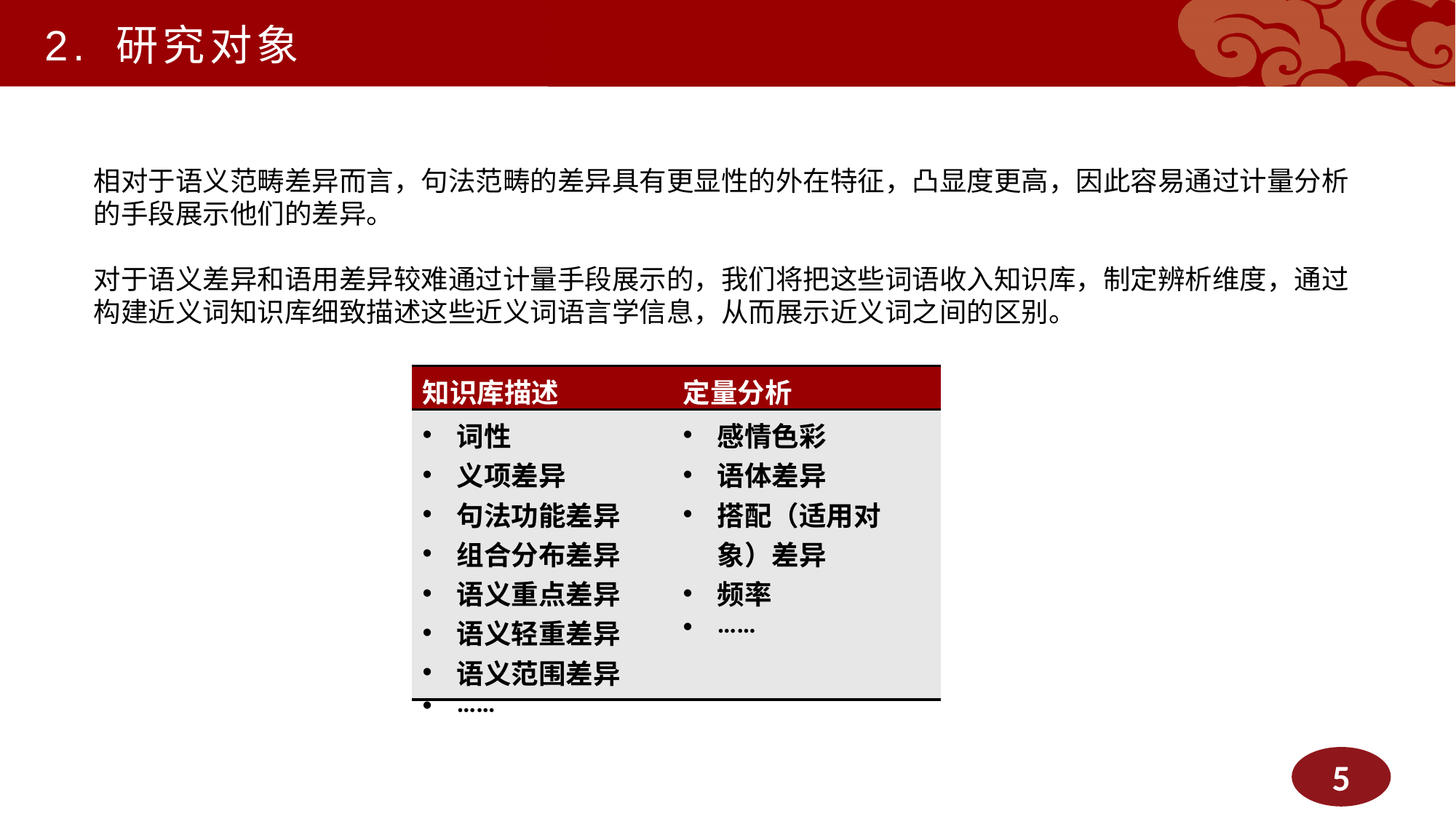

2. 研究对象

相对于语义范畴差异而言，句法范畴的差异具有更显性的外在特征，凸显度更高，因此容易通过计量分析的手段展示他们的差异。

对于语义差异和语用差异较难通过计量手段展示的，我们将把这些词语收入知识库，制定辨析维度，通过构建近义词知识库细致描述这些近义词语言学信息，从而展示近义词之间的区别。

| 知识库描述 | 定量分析 |
| --- | --- |
| 词性 义项差异 句法功能差异 组合分布差异 语义重点差异 语义轻重差异 语义范围差异 …… | 感情色彩 语体差异 搭配（适用对象）差异 频率 …… |